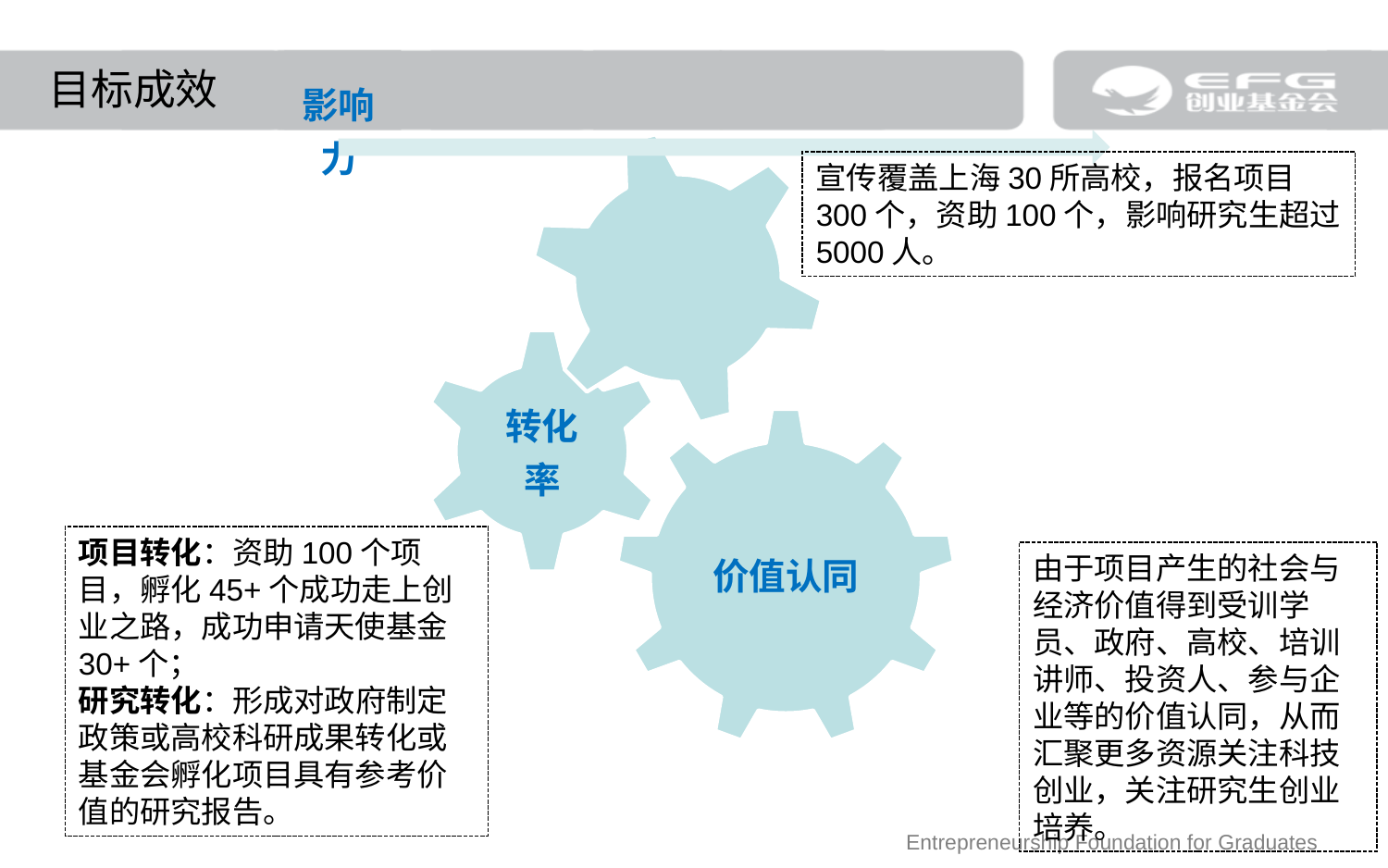

# 目标成效
价值认同
转化率
影响力
宣传覆盖上海30所高校，报名项目300个，资助100个，影响研究生超过5000人。
项目转化：资助100个项目，孵化45+个成功走上创业之路，成功申请天使基金30+个；
研究转化：形成对政府制定政策或高校科研成果转化或基金会孵化项目具有参考价值的研究报告。
由于项目产生的社会与经济价值得到受训学员、政府、高校、培训讲师、投资人、参与企业等的价值认同，从而汇聚更多资源关注科技创业，关注研究生创业培养。